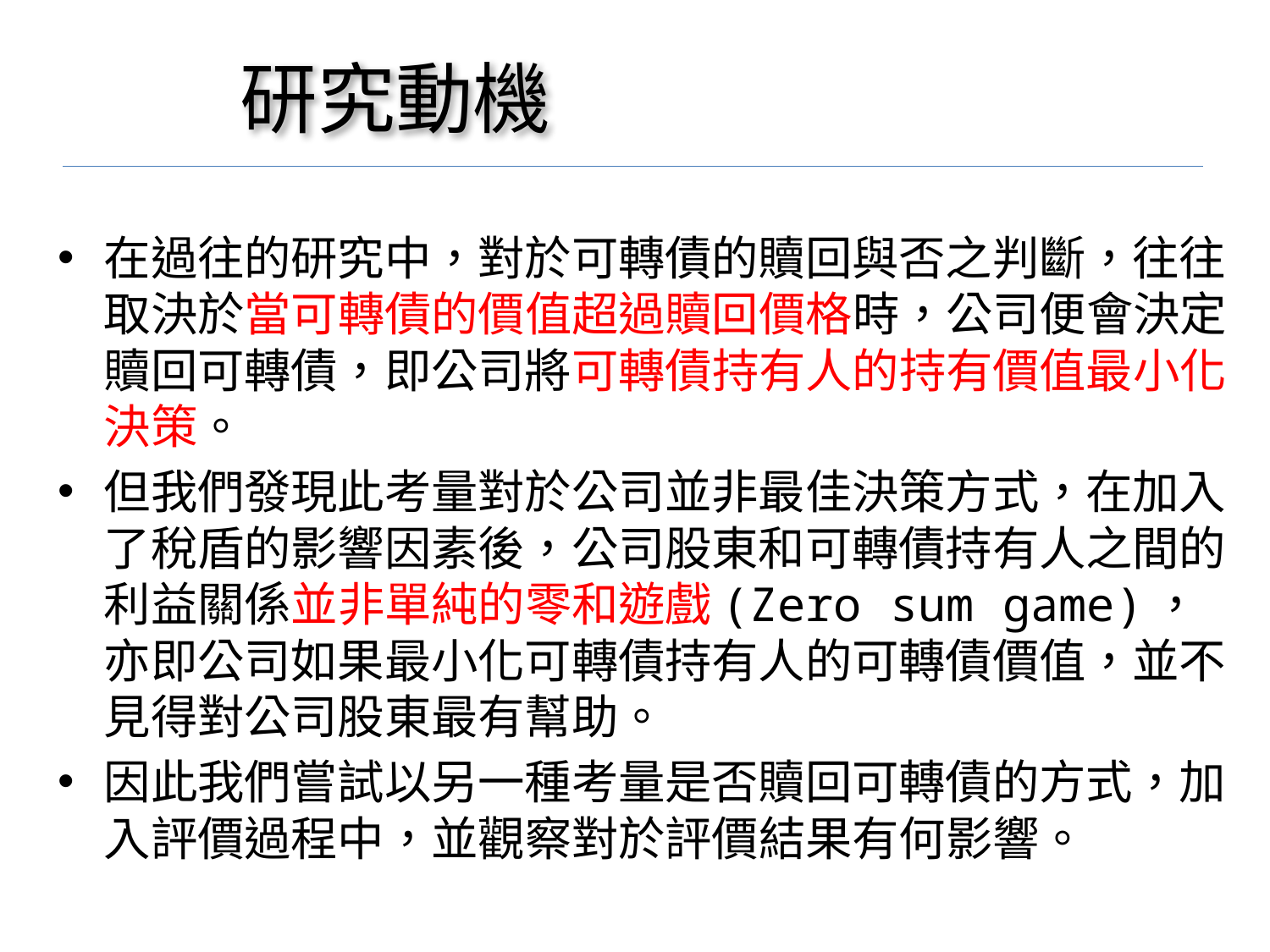

研究動機
在過往的研究中，對於可轉債的贖回與否之判斷，往往取決於當可轉債的價值超過贖回價格時，公司便會決定贖回可轉債，即公司將可轉債持有人的持有價值最小化決策。
但我們發現此考量對於公司並非最佳決策方式，在加入了稅盾的影響因素後，公司股東和可轉債持有人之間的利益關係並非單純的零和遊戲(Zero sum game)，亦即公司如果最小化可轉債持有人的可轉債價值，並不見得對公司股東最有幫助。
因此我們嘗試以另一種考量是否贖回可轉債的方式，加入評價過程中，並觀察對於評價結果有何影響。